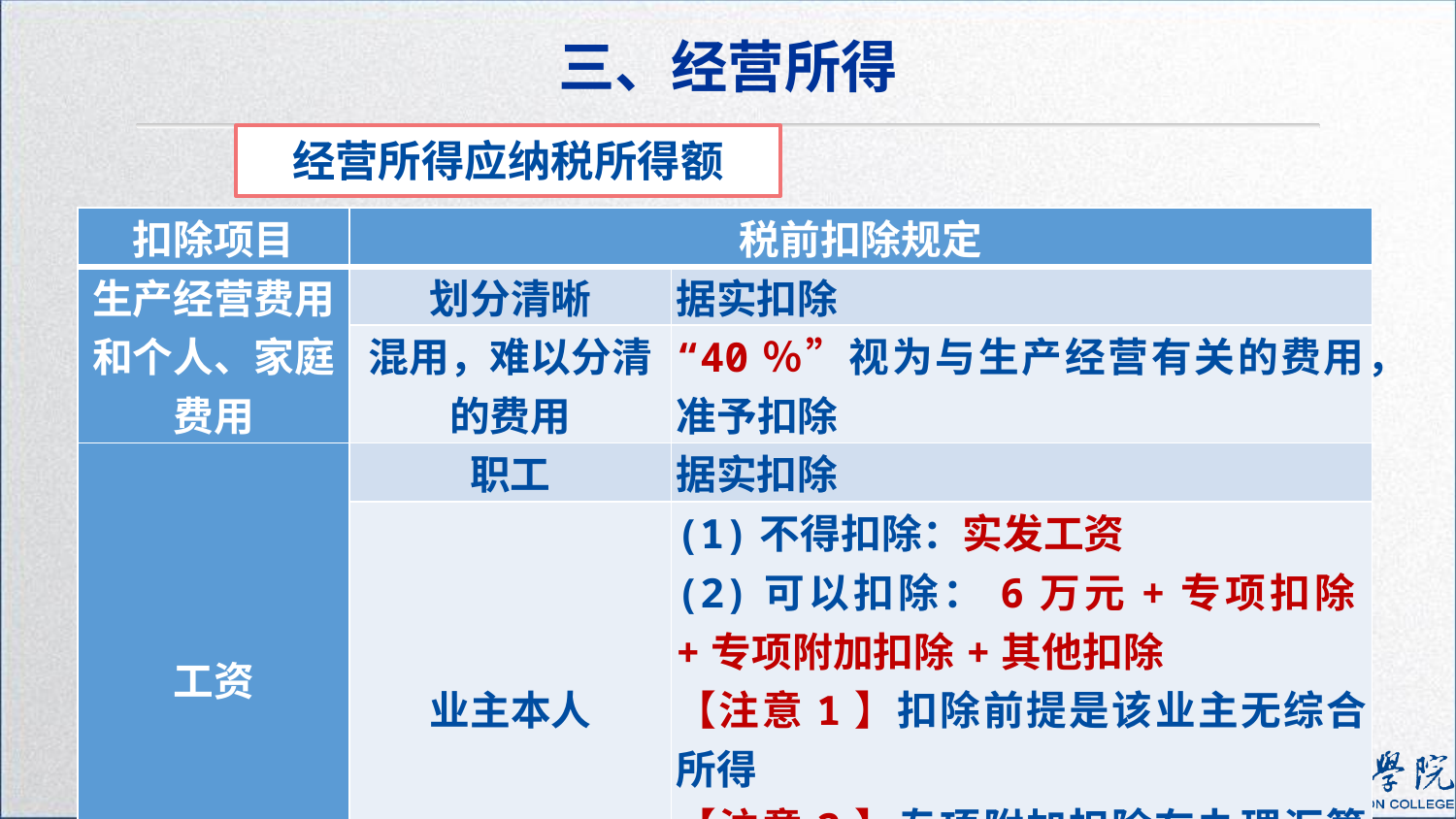

三、经营所得
经营所得应纳税所得额
| 扣除项目 | 税前扣除规定 |  |
| --- | --- | --- |
| 生产经营费用和个人、家庭费用 | 划分清晰 | 据实扣除 |
|  | 混用，难以分清的费用 | “40％”视为与生产经营有关的费用，准予扣除 |
| 工资 | 职工 | 据实扣除 |
|  | 业主本人 | (1)不得扣除：实发工资 (2)可以扣除：6万元+专项扣除+专项附加扣除+其他扣除 【注意1】扣除前提是该业主无综合所得 【注意2】专项附加扣除在办理汇算清缴时减除 |
163